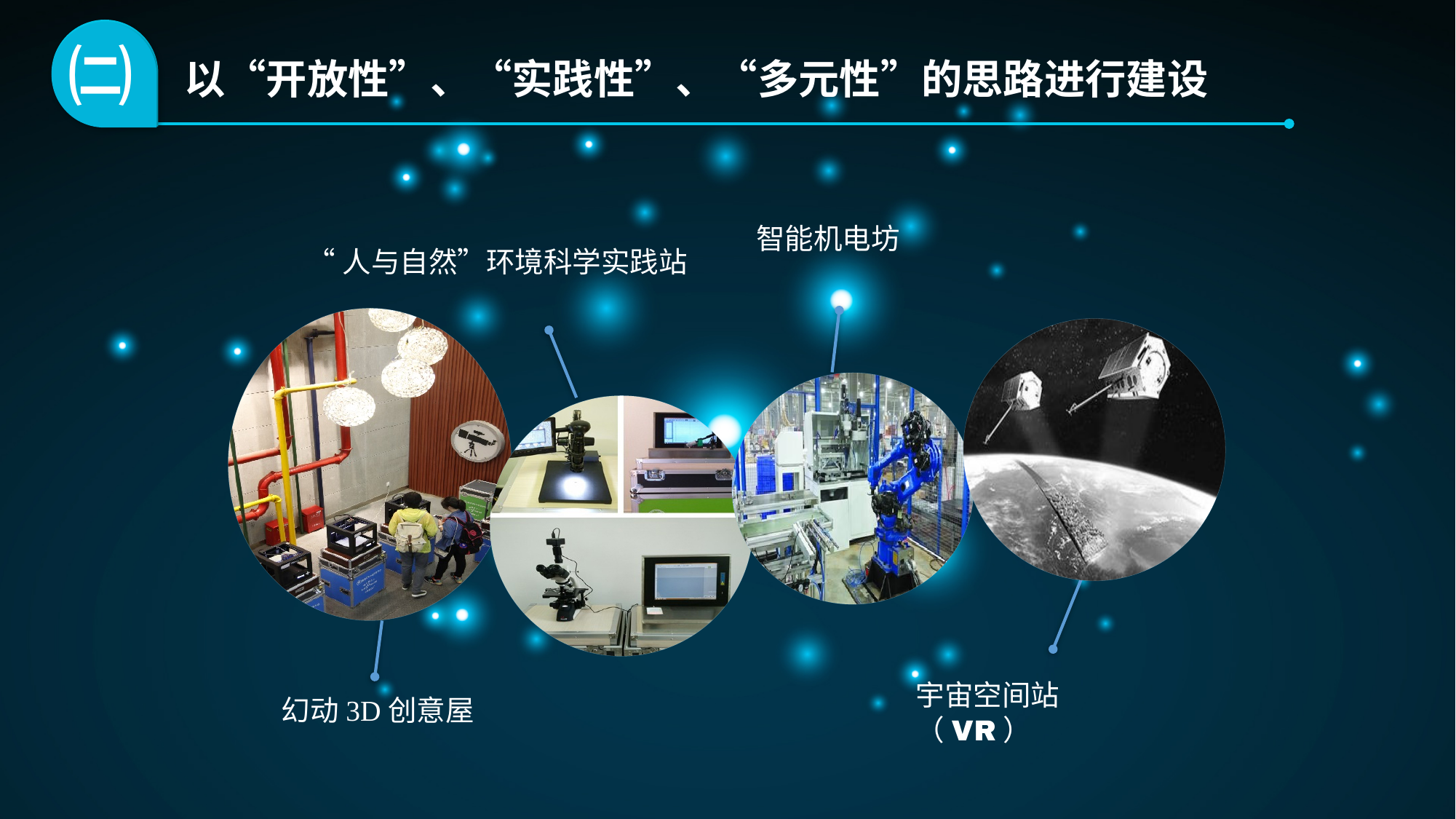

㈡
以“开放性”、“实践性”、“多元性”的思路进行建设
智能机电坊

“人与自然”环境科学实践站

宇宙空间站
（VR）

幻动3D创意屋